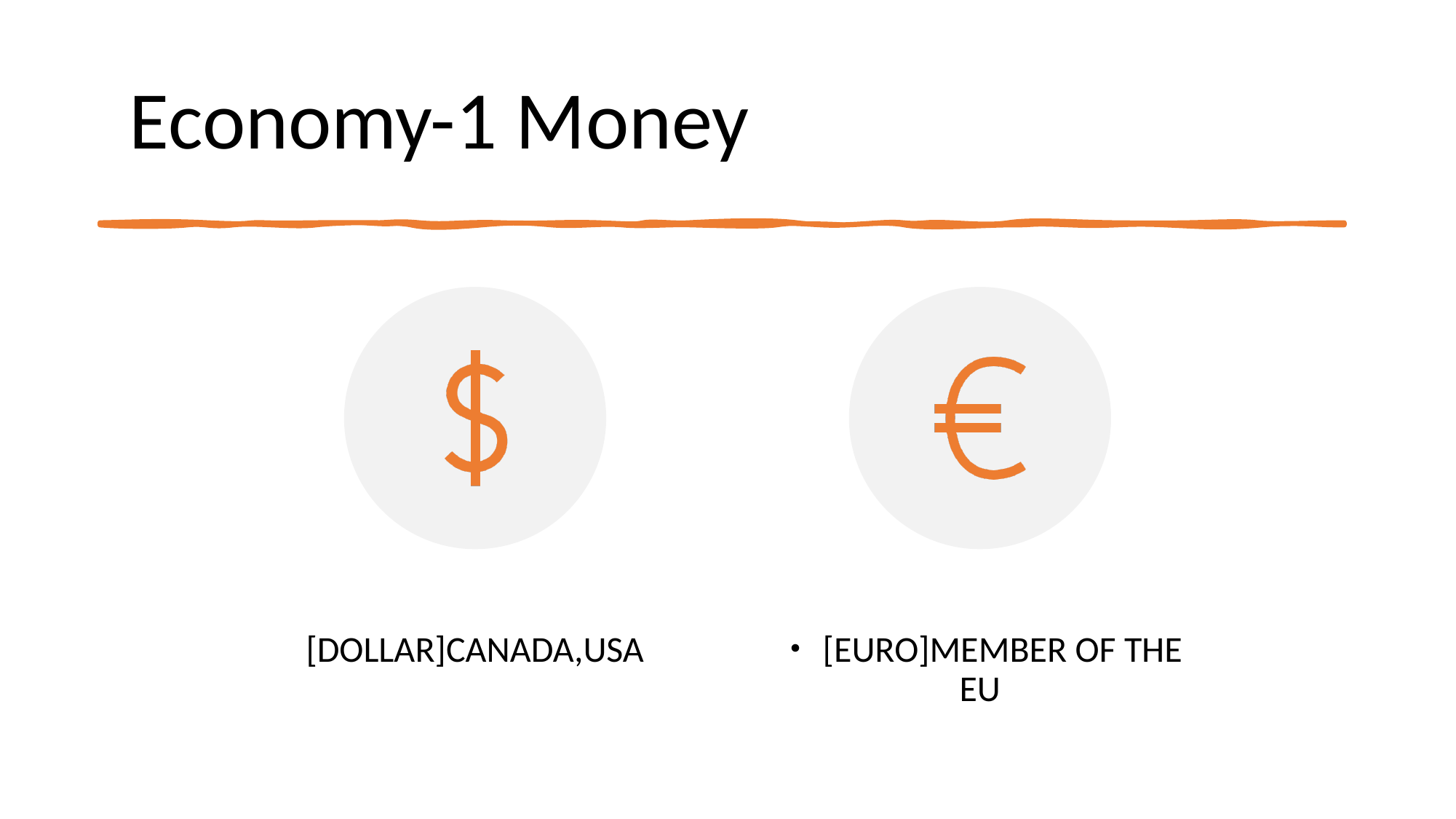

# Economy-1 Money

[Dollar]Canada,USA
・[Euro]Member of the EU